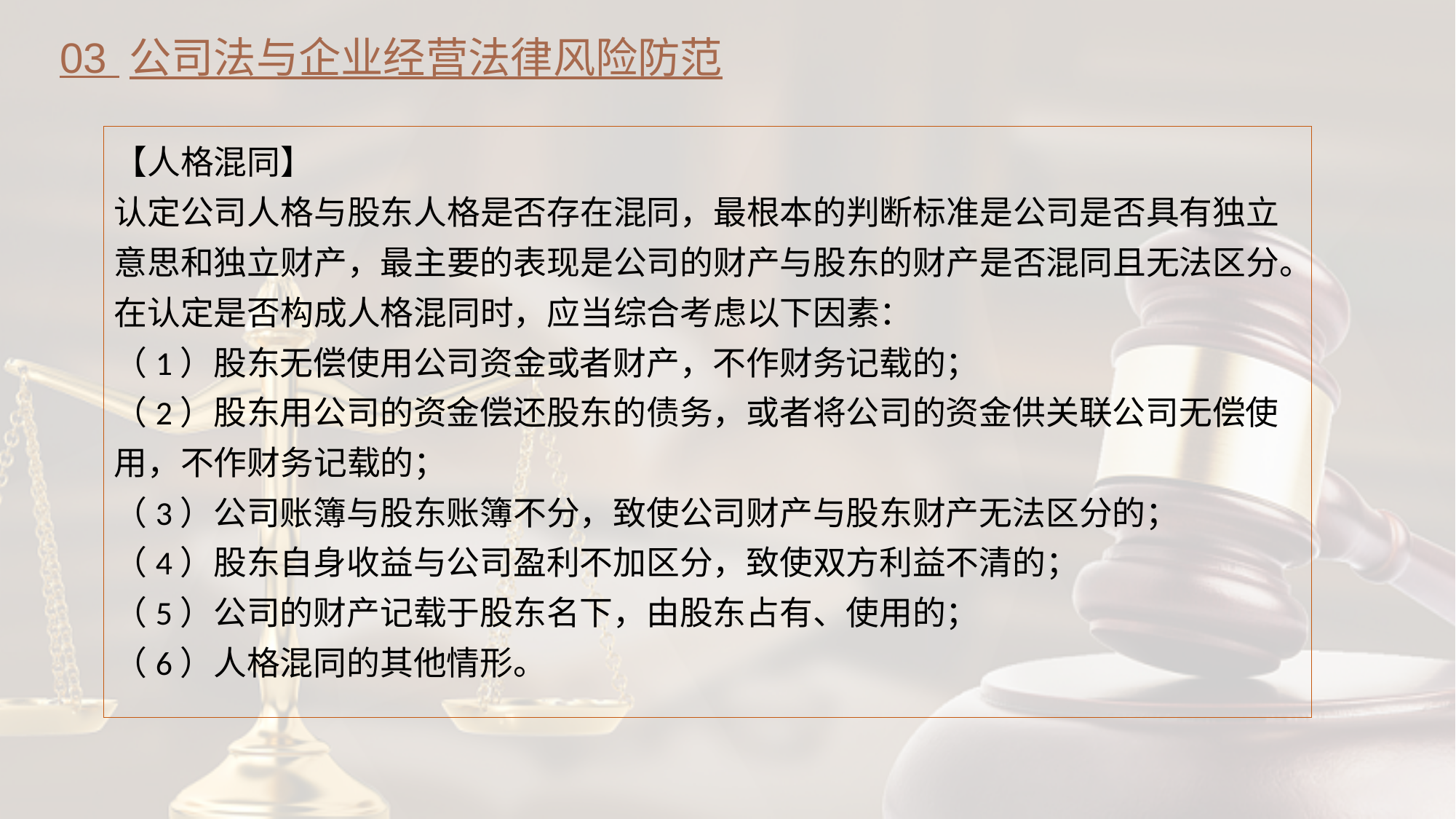

03 公司法与企业经营法律风险防范
【人格混同】
认定公司人格与股东人格是否存在混同，最根本的判断标准是公司是否具有独立意思和独立财产，最主要的表现是公司的财产与股东的财产是否混同且无法区分。在认定是否构成人格混同时，应当综合考虑以下因素：
（1）股东无偿使用公司资金或者财产，不作财务记载的；
（2）股东用公司的资金偿还股东的债务，或者将公司的资金供关联公司无偿使用，不作财务记载的；
（3）公司账簿与股东账簿不分，致使公司财产与股东财产无法区分的；
（4）股东自身收益与公司盈利不加区分，致使双方利益不清的；
（5）公司的财产记载于股东名下，由股东占有、使用的；
（6）人格混同的其他情形。